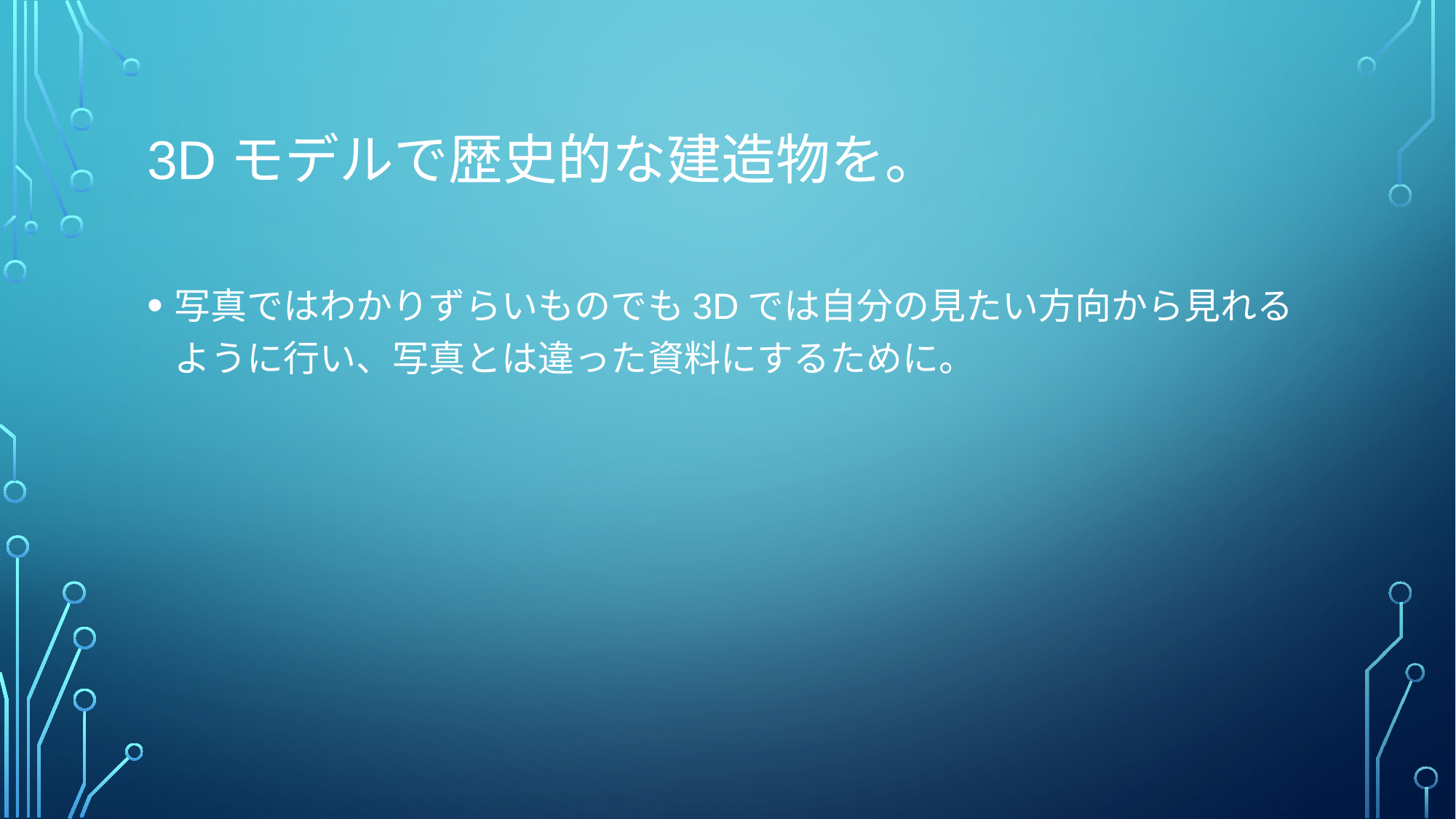

# 3Dモデルで歴史的な建造物を。
写真ではわかりずらいものでも3Dでは自分の見たい方向から見れるように行い、写真とは違った資料にするために。